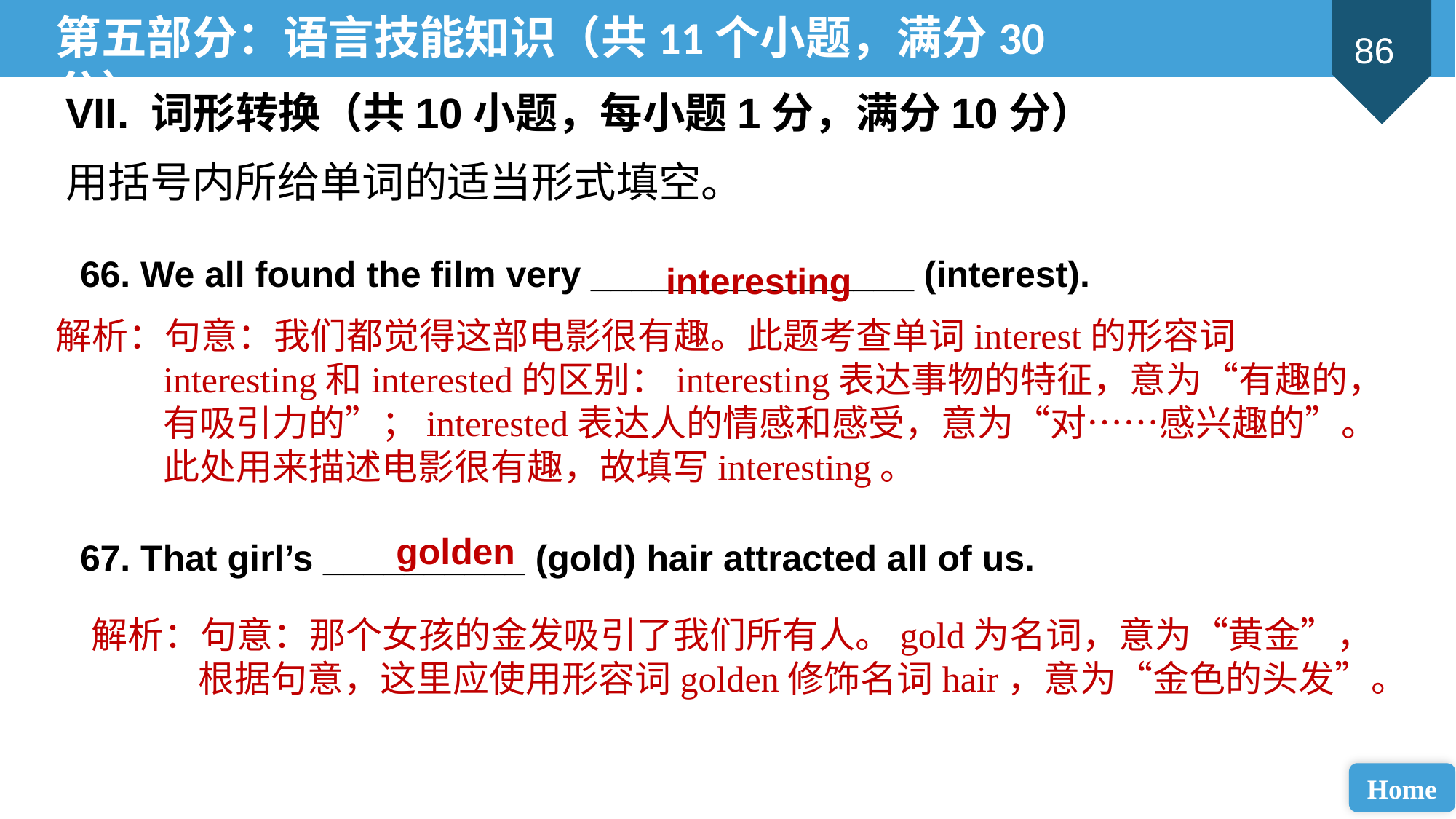

第五部分：语言技能知识（共11个小题，满分30分）
VII. 词形转换（共10小题，每小题1分，满分10分）
用括号内所给单词的适当形式填空。
66. We all found the film very ________________ (interest).

67. That girl’s __________ (gold) hair attracted all of us.
interesting
解析：句意：我们都觉得这部电影很有趣。此题考查单词interest的形容词interesting和interested的区别：interesting表达事物的特征，意为“有趣的，有吸引力的”；interested表达人的情感和感受，意为“对……感兴趣的”。此处用来描述电影很有趣，故填写interesting。
golden
解析：句意：那个女孩的金发吸引了我们所有人。gold为名词，意为“黄金”，根据句意，这里应使用形容词golden修饰名词hair，意为“金色的头发”。